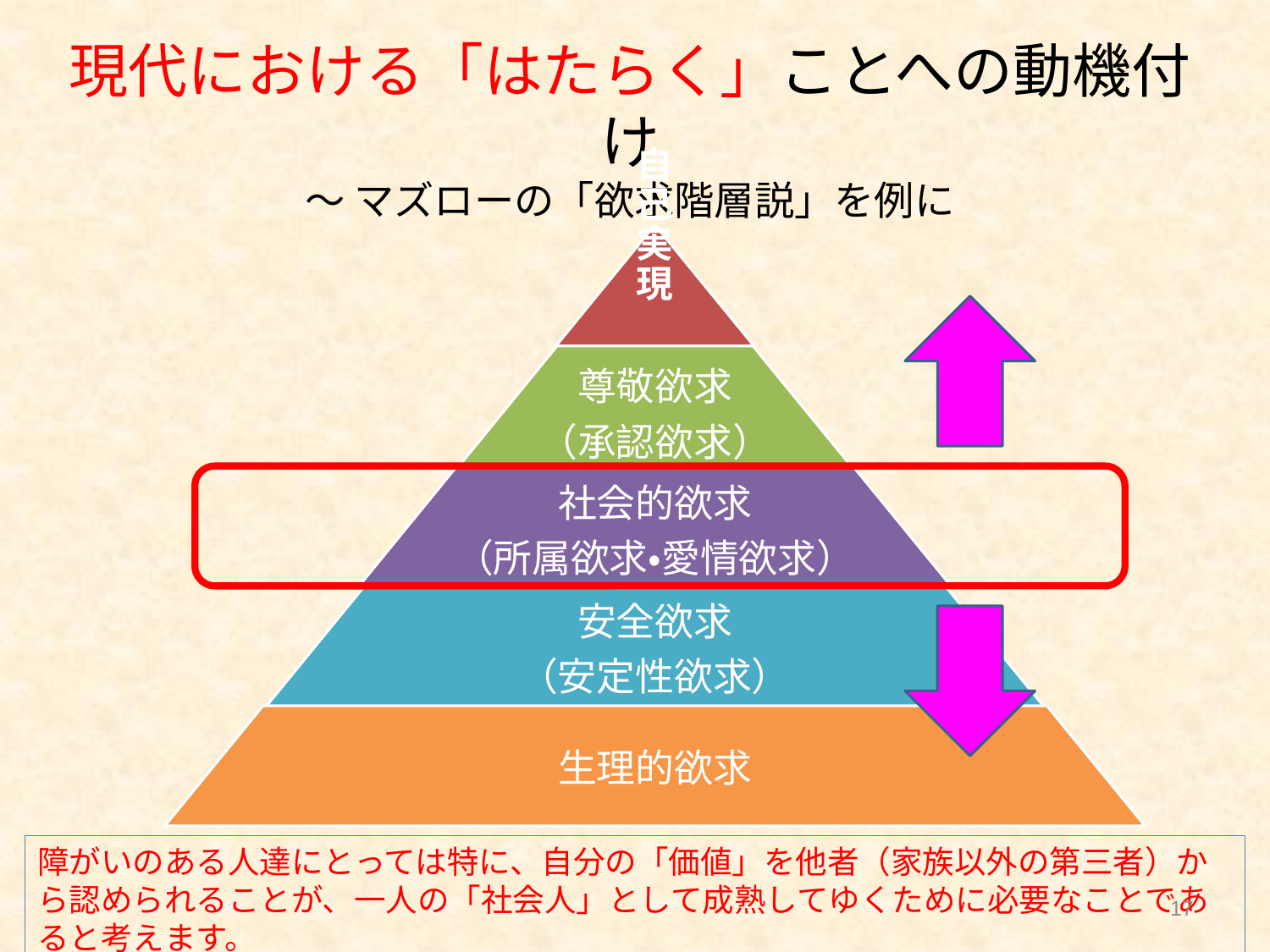

# 現代における「はたらく」ことへの動機付け ～ マズローの「欲求階層説」を例に
自己実現　　欲求
尊敬欲求
（承認欲求）
社会的欲求
（所属欲求・愛情欲求）
安全欲求
（安定性欲求）
生理的欲求

障がいのある人達にとっては特に、自分の「価値」を他者（家族以外の第三者）から認められることが、一人の「社会人」として成熟してゆくために必要なことであると考えます。
17